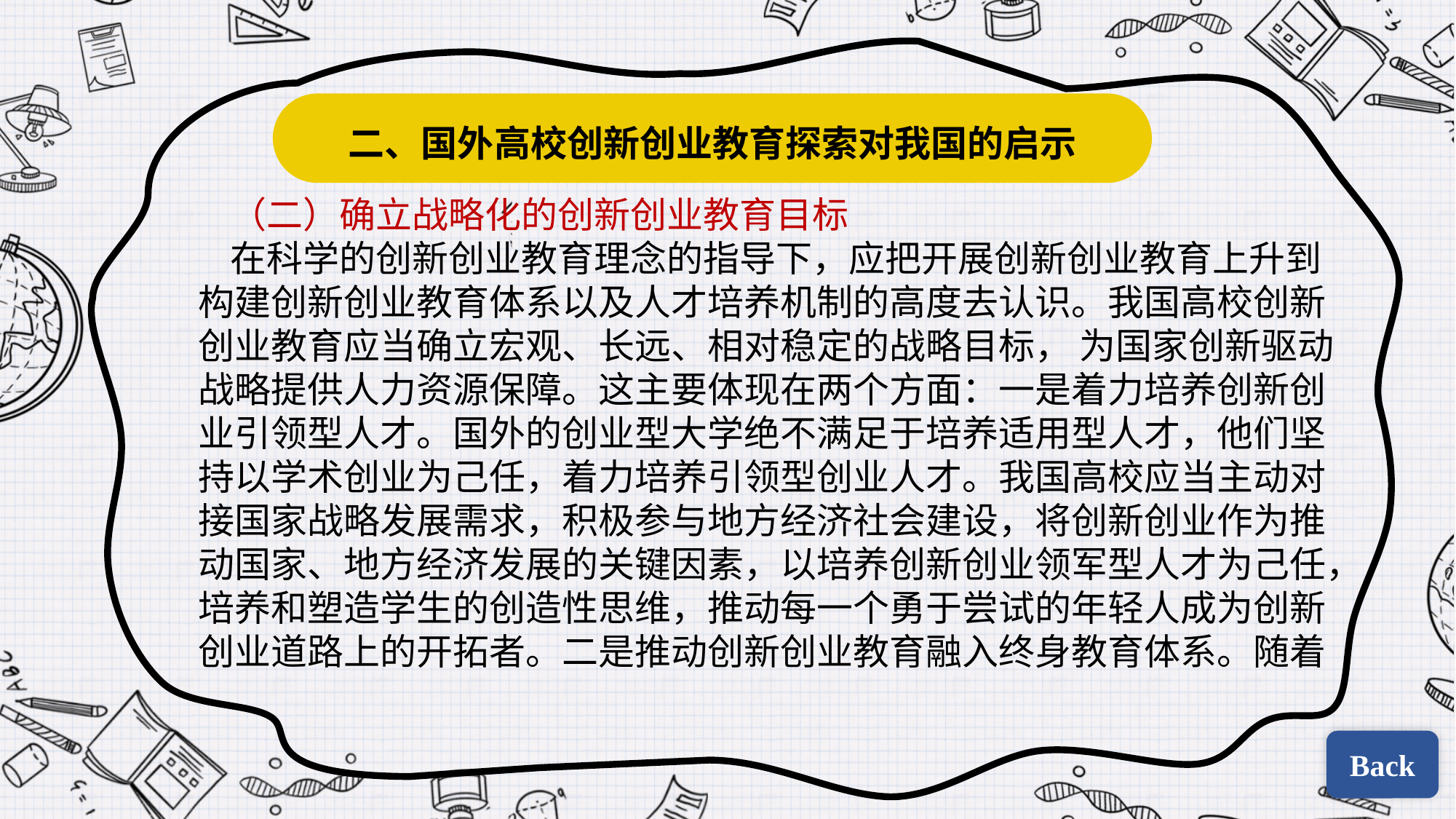

二、国外高校创新创业教育探索对我国的启示
（二）确立战略化的创新创业教育目标
在科学的创新创业教育理念的指导下，应把开展创新创业教育上升到构建创新创业教育体系以及人才培养机制的高度去认识。我国高校创新创业教育应当确立宏观、长远、相对稳定的战略目标， 为国家创新驱动战略提供人力资源保障。这主要体现在两个方面：一是着力培养创新创业引领型人才。国外的创业型大学绝不满足于培养适用型人才，他们坚持以学术创业为己任，着力培养引领型创业人才。我国高校应当主动对接国家战略发展需求，积极参与地方经济社会建设，将创新创业作为推动国家、地方经济发展的关键因素，以培养创新创业领军型人才为己任，培养和塑造学生的创造性思维，推动每一个勇于尝试的年轻人成为创新创业道路上的开拓者。二是推动创新创业教育融入终身教育体系。随着

Back